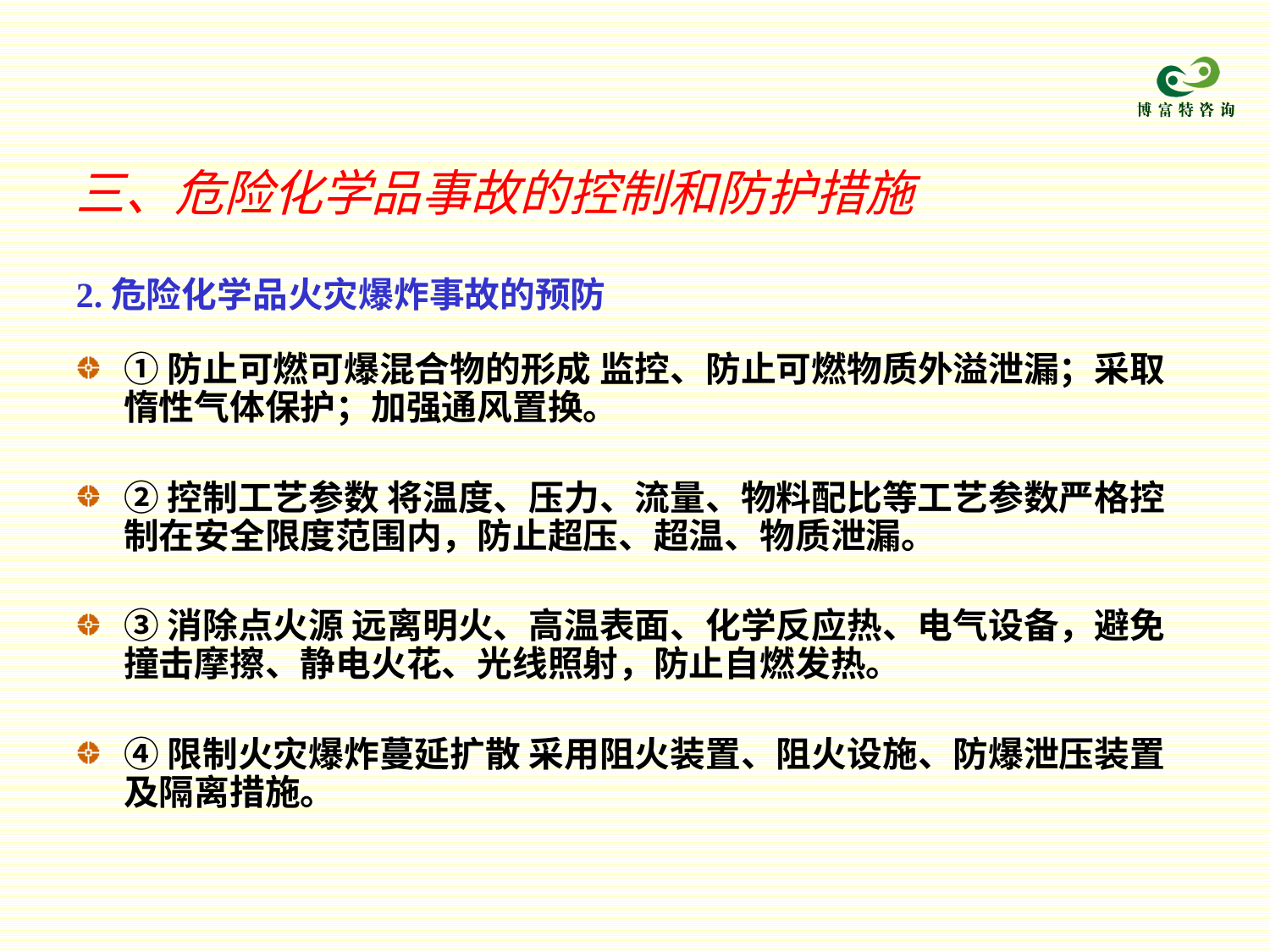

三、危险化学品事故的控制和防护措施
2.危险化学品火灾爆炸事故的预防

①防止可燃可爆混合物的形成 监控、防止可燃物质外溢泄漏；采取惰性气体保护；加强通风置换。

②控制工艺参数 将温度、压力、流量、物料配比等工艺参数严格控制在安全限度范围内，防止超压、超温、物质泄漏。

③消除点火源 远离明火、高温表面、化学反应热、电气设备，避免撞击摩擦、静电火花、光线照射，防止自燃发热。

④限制火灾爆炸蔓延扩散 采用阻火装置、阻火设施、防爆泄压装置及隔离措施。